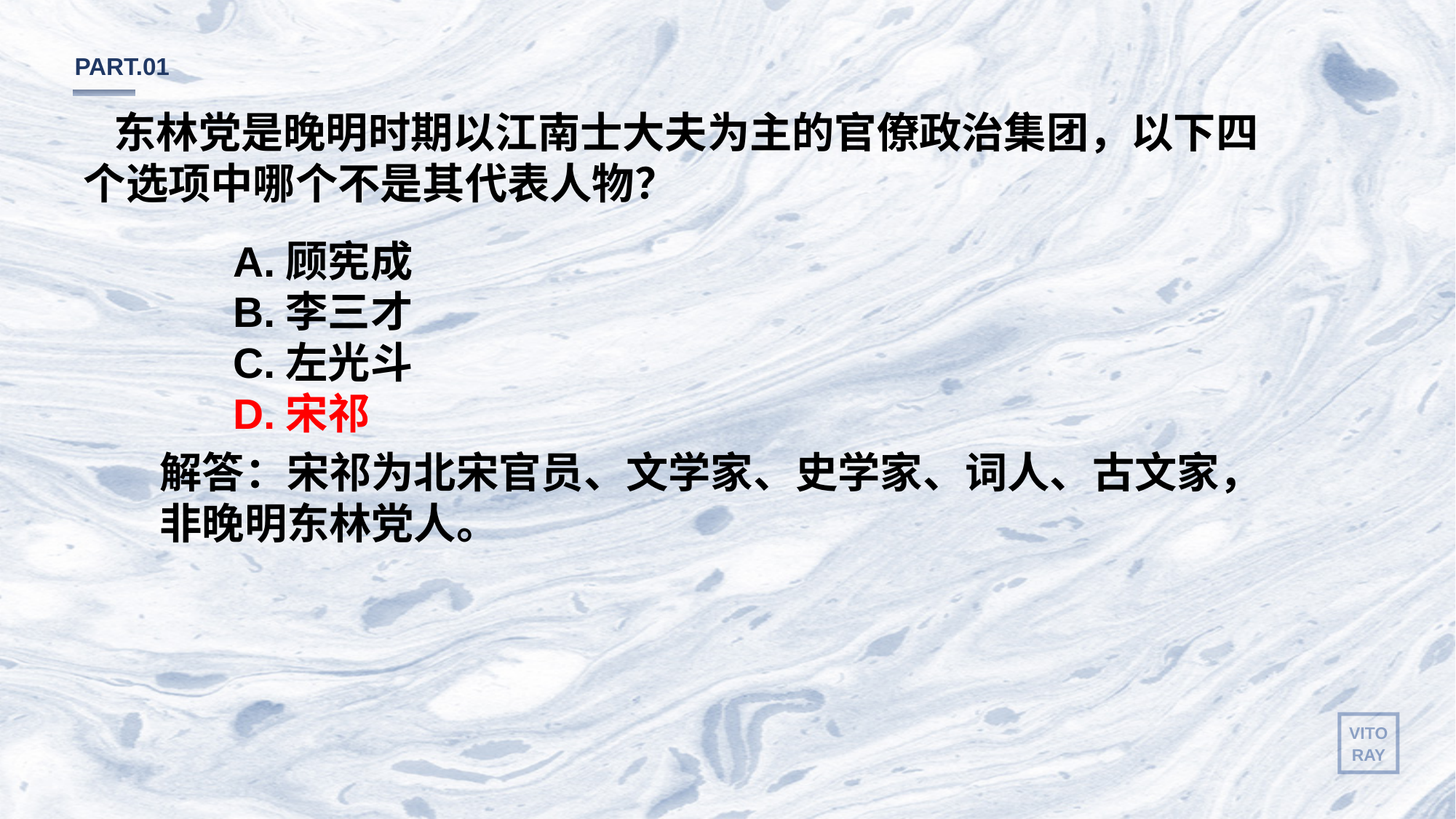

PART.01

东林党是晚明时期以江南士大夫为主的官僚政治集团，以下四个选项中哪个不是其代表人物？
A.顾宪成
B.李三才
C.左光斗
D.宋祁
解答：宋祁为北宋官员、文学家、史学家、词人、古文家，非晚明东林党人。

VITO
RAY